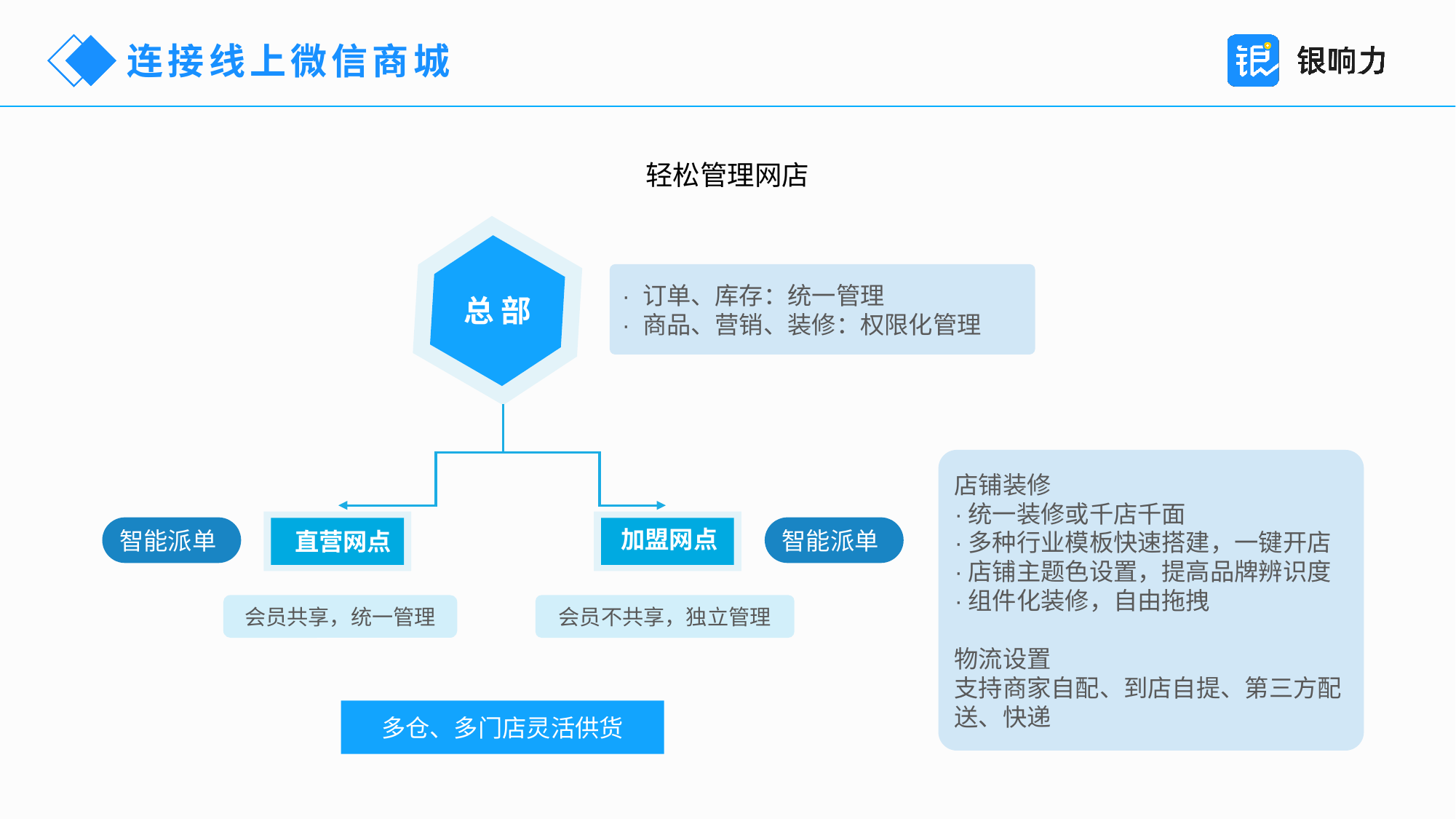

连接线上微信商城
轻松管理网店

· 订单、库存：统一管理
· 商品、营销、装修：权限化管理
总 部
店铺装修
·统一装修或千店千面
·多种行业模板快速搭建，一键开店
·店铺主题色设置，提高品牌辨识度
·组件化装修，自由拖拽

物流设置
支持商家自配、到店自提、第三方配送、快递

智能派单
智能派单

加盟网点
直营网点
会员共享，统一管理
会员不共享，独立管理
多仓、多门店灵活供货